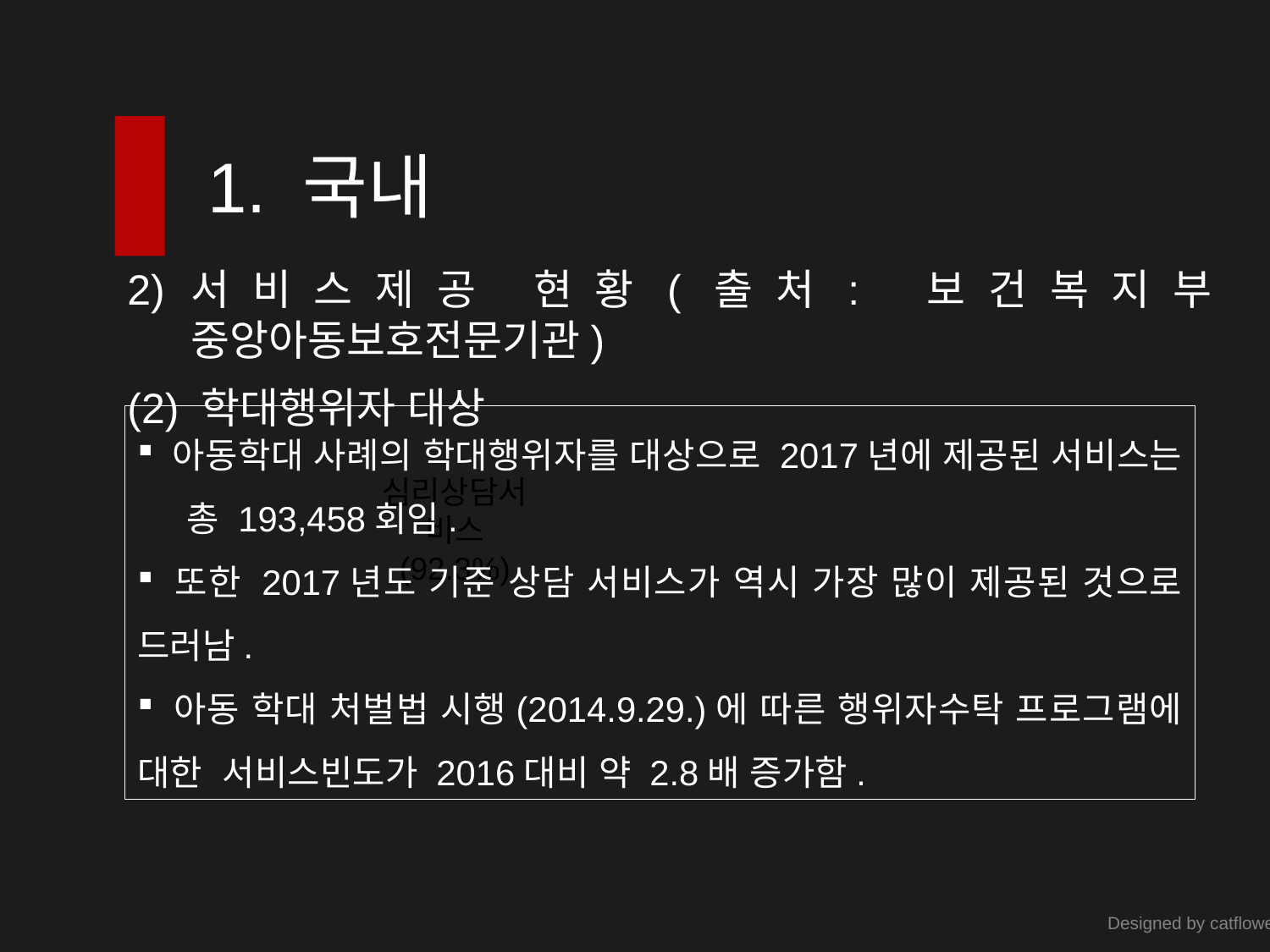

1. 국내
서비스제공 현황(출처: 보건복지부 중앙아동보호전문기관)

(2) 학대행위자 대상
 아동학대 사례의 학대행위자를 대상으로 2017년에 제공된 서비스는      총 193,458회임.
 또한 2017년도 기준 상담 서비스가 역시 가장 많이 제공된 것으로 드러남.
 아동 학대 처벌법 시행(2014.9.29.)에 따른 행위자수탁 프로그램에 대한  서비스빈도가 2016대비 약 2.8배 증가함.
심리상담서비스
(92.3%)
Designed by catflowerbox